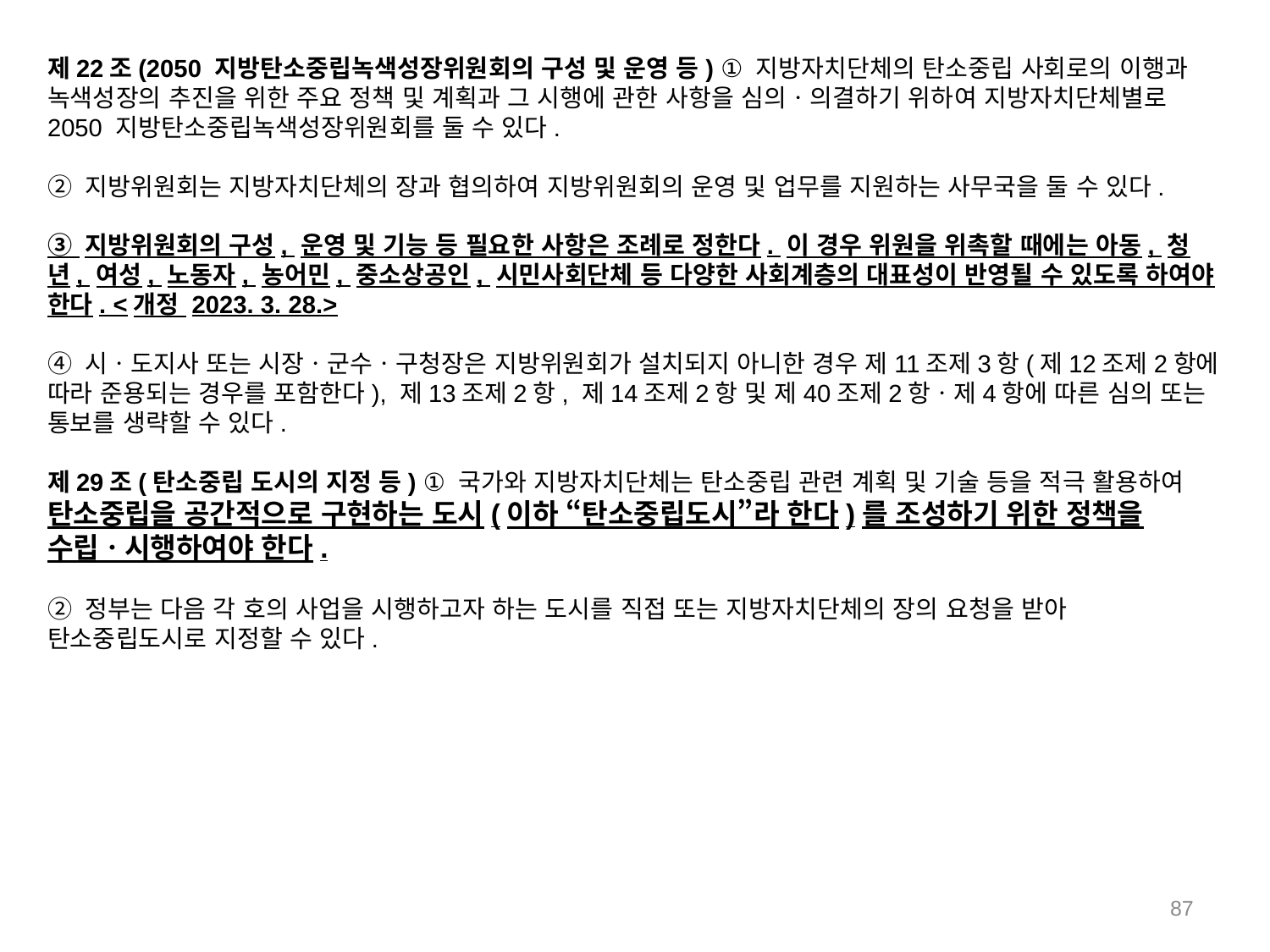

제22조(2050 지방탄소중립녹색성장위원회의 구성 및 운영 등) ① 지방자치단체의 탄소중립 사회로의 이행과 녹색성장의 추진을 위한 주요 정책 및 계획과 그 시행에 관한 사항을 심의ㆍ의결하기 위하여 지방자치단체별로 2050 지방탄소중립녹색성장위원회를 둘 수 있다.

② 지방위원회는 지방자치단체의 장과 협의하여 지방위원회의 운영 및 업무를 지원하는 사무국을 둘 수 있다.

③ 지방위원회의 구성, 운영 및 기능 등 필요한 사항은 조례로 정한다. 이 경우 위원을 위촉할 때에는 아동, 청년, 여성, 노동자, 농어민, 중소상공인, 시민사회단체 등 다양한 사회계층의 대표성이 반영될 수 있도록 하여야 한다. <개정 2023. 3. 28.>

④ 시ㆍ도지사 또는 시장ㆍ군수ㆍ구청장은 지방위원회가 설치되지 아니한 경우 제11조제3항(제12조제2항에 따라 준용되는 경우를 포함한다), 제13조제2항, 제14조제2항 및 제40조제2항ㆍ제4항에 따른 심의 또는 통보를 생략할 수 있다.

제29조(탄소중립 도시의 지정 등) ① 국가와 지방자치단체는 탄소중립 관련 계획 및 기술 등을 적극 활용하여 탄소중립을 공간적으로 구현하는 도시(이하 “탄소중립도시”라 한다)를 조성하기 위한 정책을 수립ㆍ시행하여야 한다.

② 정부는 다음 각 호의 사업을 시행하고자 하는 도시를 직접 또는 지방자치단체의 장의 요청을 받아 탄소중립도시로 지정할 수 있다.

87